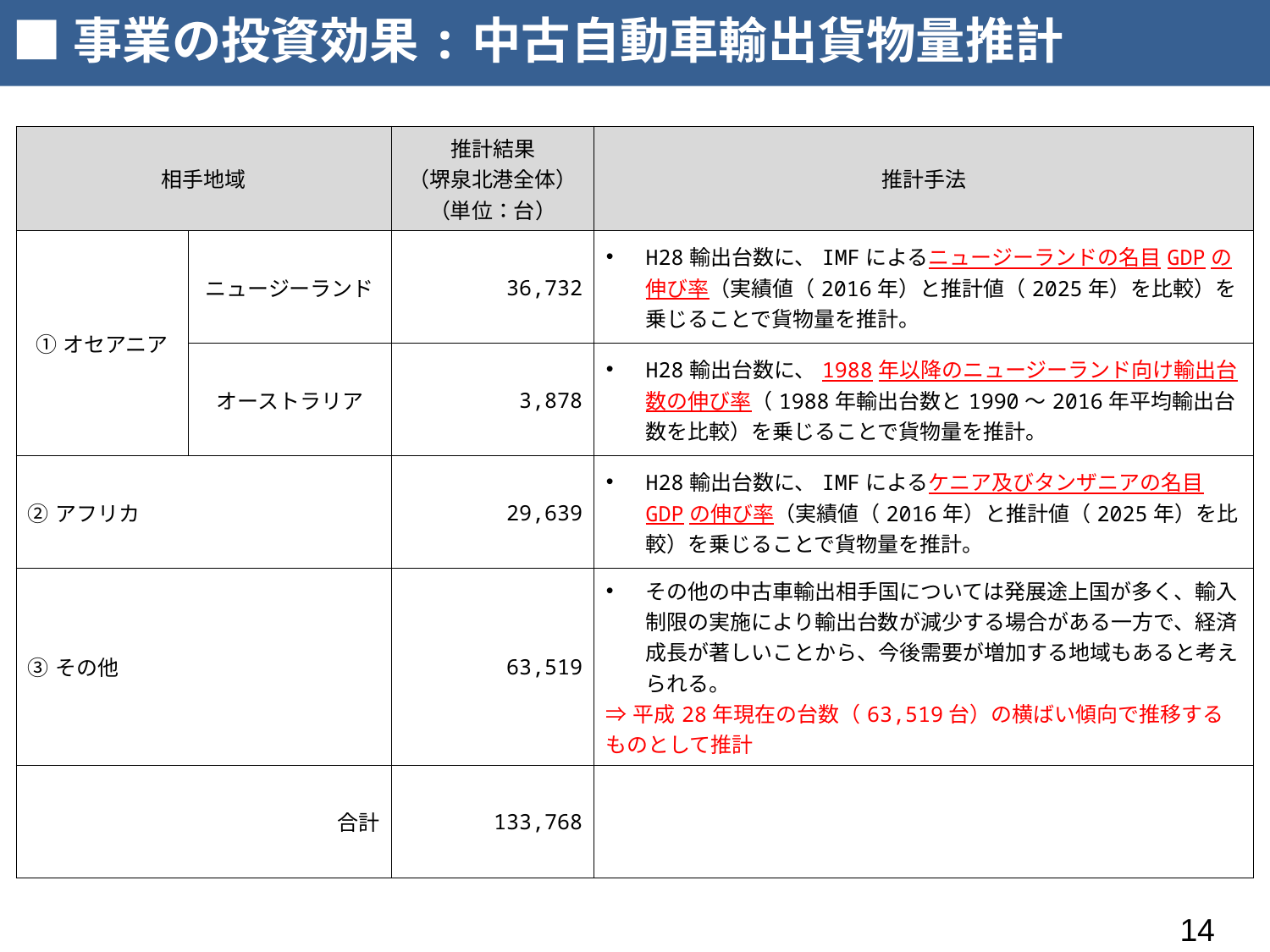

■事業の投資効果:中古自動車輸出貨物量推計
| 相手地域 |  | 推計結果 （堺泉北港全体） （単位：台） | 推計手法 |
| --- | --- | --- | --- |
| ①オセアニア | ニュージーランド | 36,732 | H28輸出台数に、IMFによるニュージーランドの名目GDPの伸び率（実績値（2016年）と推計値（2025年）を比較）を乗じることで貨物量を推計。 |
|  | オーストラリア | 3,878 | H28輸出台数に、1988年以降のニュージーランド向け輸出台数の伸び率（1988年輸出台数と1990～2016年平均輸出台数を比較）を乗じることで貨物量を推計。 |
| ②アフリカ |  | 29,639 | H28輸出台数に、IMFによるケニア及びタンザニアの名目GDPの伸び率（実績値（2016年）と推計値（2025年）を比較）を乗じることで貨物量を推計。 |
| ③その他 |  | 63,519 | その他の中古車輸出相手国については発展途上国が多く、輸入制限の実施により輸出台数が減少する場合がある一方で、経済成長が著しいことから、今後需要が増加する地域もあると考えられる。 ⇒平成28年現在の台数（63,519台）の横ばい傾向で推移するものとして推計 |
| 合計 |  | 133,768 |  |
14